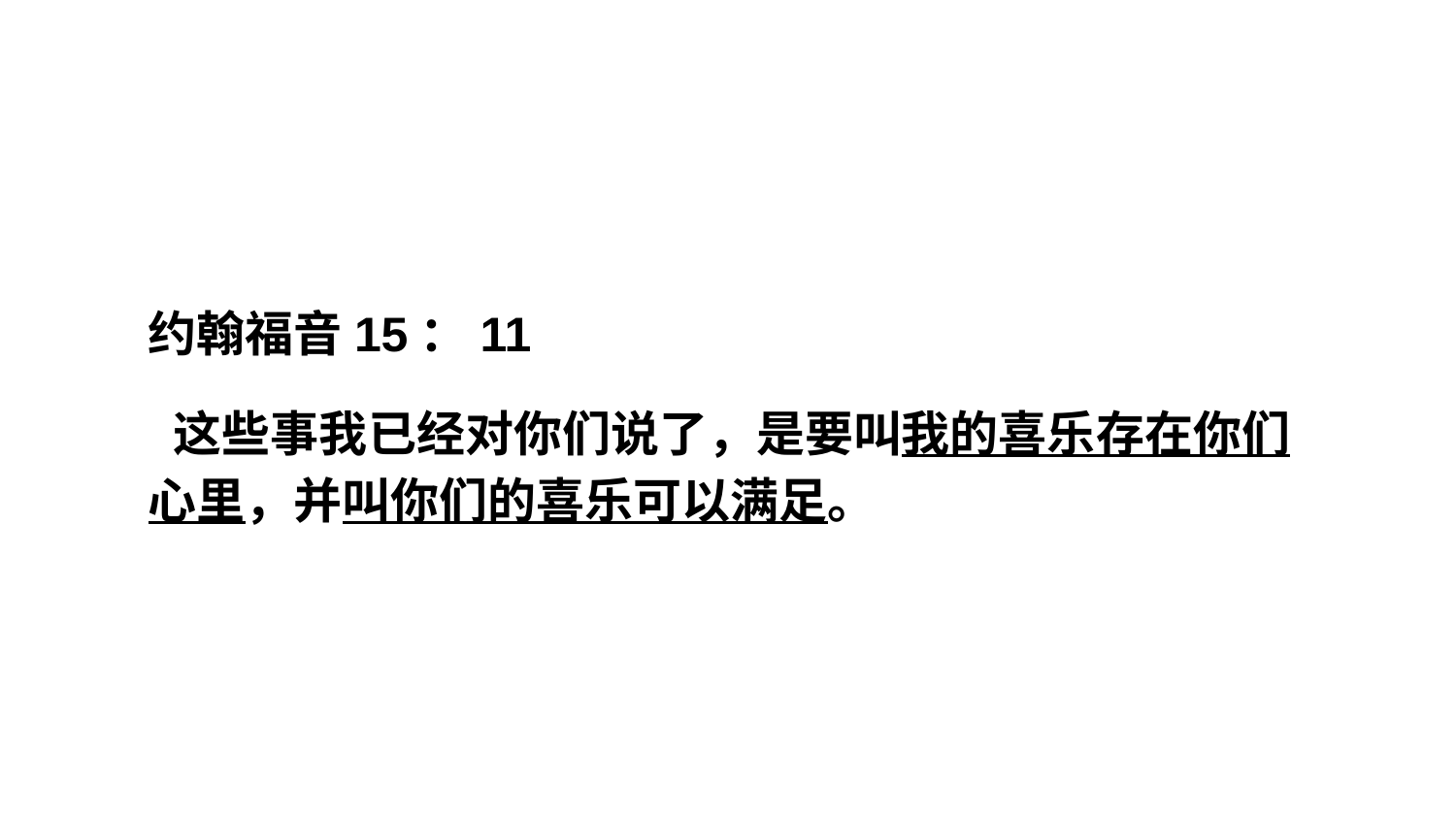

#
约翰福音15：11
 这些事我已经对你们说了，是要叫我的喜乐存在你们心里，并叫你们的喜乐可以满足。